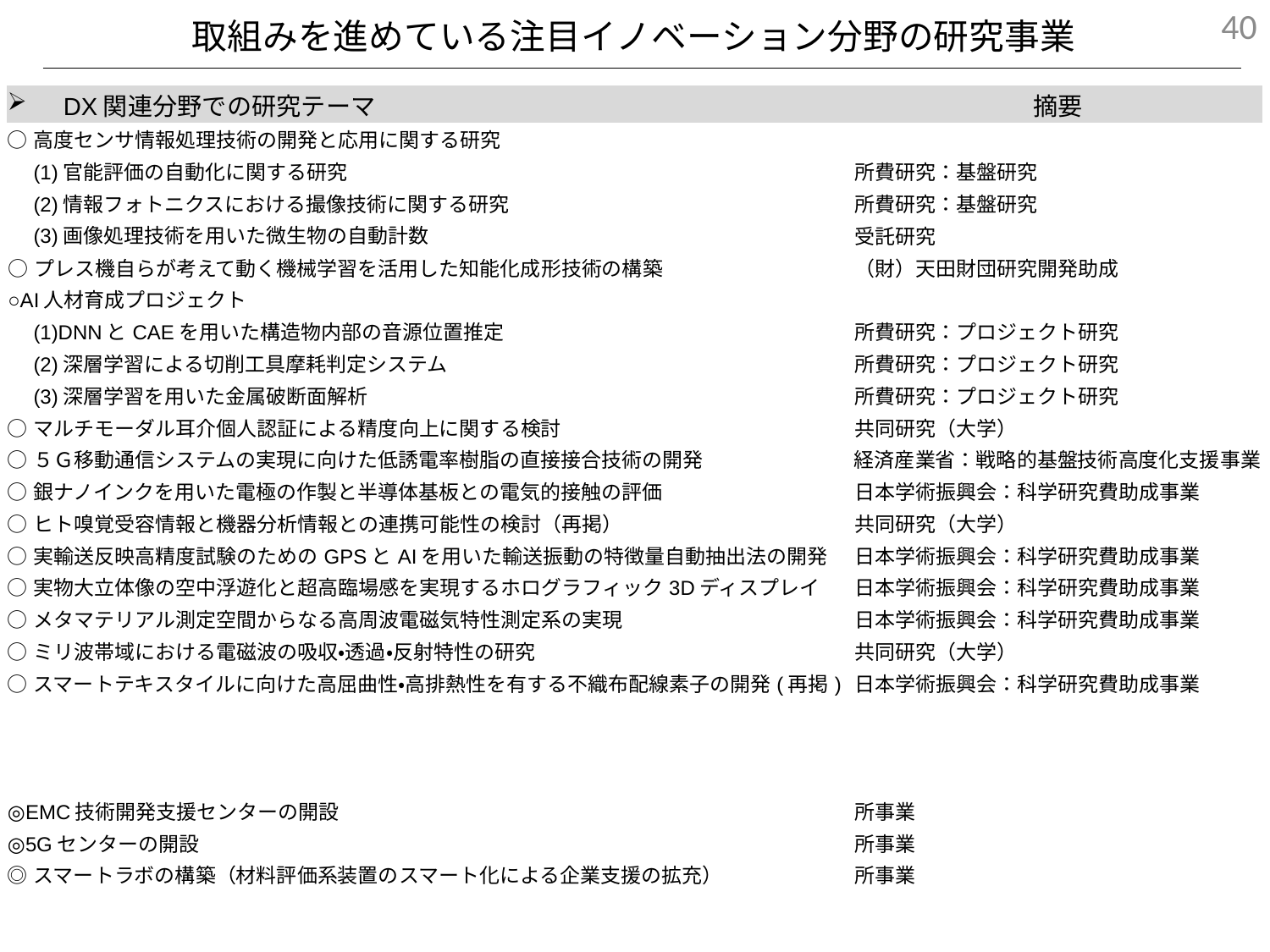

40
取組みを進めている注目イノベーション分野の研究事業
| DX関連分野での研究テーマ | 摘要 |
| --- | --- |
| ○高度センサ情報処理技術の開発と応用に関する研究 |  |
| (1)官能評価の自動化に関する研究 | 所費研究：基盤研究 |
| (2)情報フォトニクスにおける撮像技術に関する研究 | 所費研究：基盤研究 |
| (3)画像処理技術を用いた微生物の自動計数 | 受託研究 |
| ○プレス機自らが考えて動く機械学習を活用した知能化成形技術の構築 | （財）天田財団研究開発助成 |
| ○AI人材育成プロジェクト |  |
| (1)DNNとCAEを用いた構造物内部の音源位置推定 | 所費研究：プロジェクト研究 |
| (2)深層学習による切削工具摩耗判定システム | 所費研究：プロジェクト研究 |
| (3)深層学習を用いた金属破断面解析 | 所費研究：プロジェクト研究 |
| ○マルチモーダル耳介個人認証による精度向上に関する検討 | 共同研究（大学） |
| ○５Ｇ移動通信システムの実現に向けた低誘電率樹脂の直接接合技術の開発 | 経済産業省：戦略的基盤技術高度化支援事業 |
| ○銀ナノインクを用いた電極の作製と半導体基板との電気的接触の評価 | 日本学術振興会：科学研究費助成事業 |
| ○ヒト嗅覚受容情報と機器分析情報との連携可能性の検討（再掲） | 共同研究（大学） |
| ○実輸送反映高精度試験のためのGPSとAIを用いた輸送振動の特徴量自動抽出法の開発 | 日本学術振興会：科学研究費助成事業 |
| ○実物大立体像の空中浮遊化と超高臨場感を実現するホログラフィック3Dディスプレイ | 日本学術振興会：科学研究費助成事業 |
| ○メタマテリアル測定空間からなる高周波電磁気特性測定系の実現 | 日本学術振興会：科学研究費助成事業 |
| ○ミリ波帯域における電磁波の吸収・透過・反射特性の研究 | 共同研究（大学） |
| ○スマートテキスタイルに向けた高屈曲性・高排熱性を有する不織布配線素子の開発(再掲) | 日本学術振興会：科学研究費助成事業 |
|  |  |
|  |  |
|  |  |
| ◎EMC技術開発支援センターの開設 | 所事業 |
| ◎5Gセンターの開設 | 所事業 |
| ◎スマートラボの構築（材料評価系装置のスマート化による企業支援の拡充） | 所事業 |